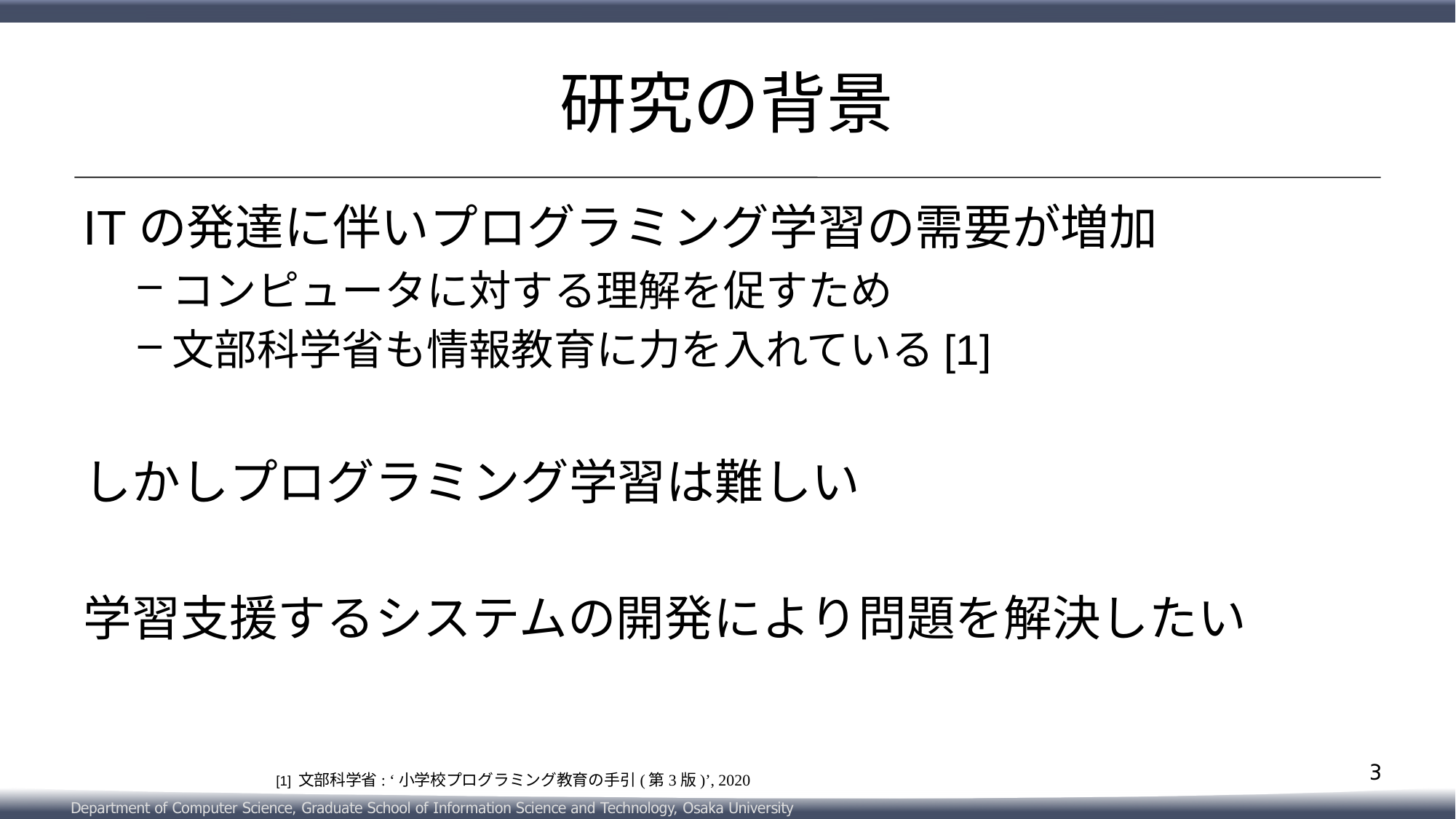

# 研究の背景
ITの発達に伴いプログラミング学習の需要が増加
コンピュータに対する理解を促すため
文部科学省も情報教育に力を入れている[1]

しかしプログラミング学習は難しい

学習支援するシステムの開発により問題を解決したい
3
 [1] 文部科学省: ‘小学校プログラミング教育の手引(第3版)’, 2020